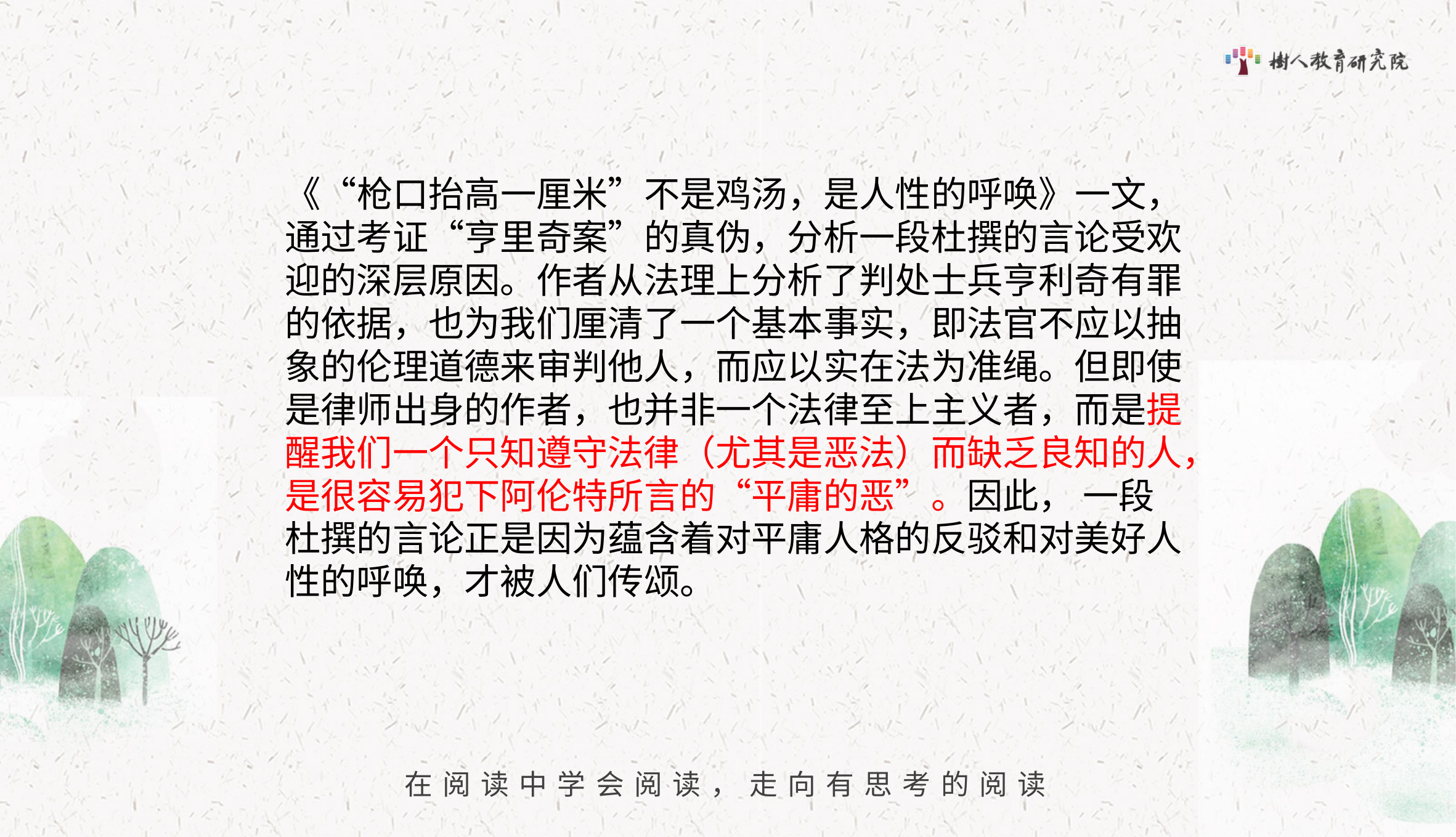

《“枪口抬高一厘米”不是鸡汤，是人性的呼唤》一文，通过考证“亨里奇案”的真伪，分析一段杜撰的言论受欢迎的深层原因。作者从法理上分析了判处士兵亨利奇有罪的依据，也为我们厘清了一个基本事实，即法官不应以抽象的伦理道德来审判他人，而应以实在法为准绳。但即使是律师出身的作者，也并非一个法律至上主义者，而是提醒我们一个只知遵守法律（尤其是恶法）而缺乏良知的人，是很容易犯下阿伦特所言的“平庸的恶”。因此， 一段杜撰的言论正是因为蕴含着对平庸人格的反驳和对美好人性的呼唤，才被人们传颂。